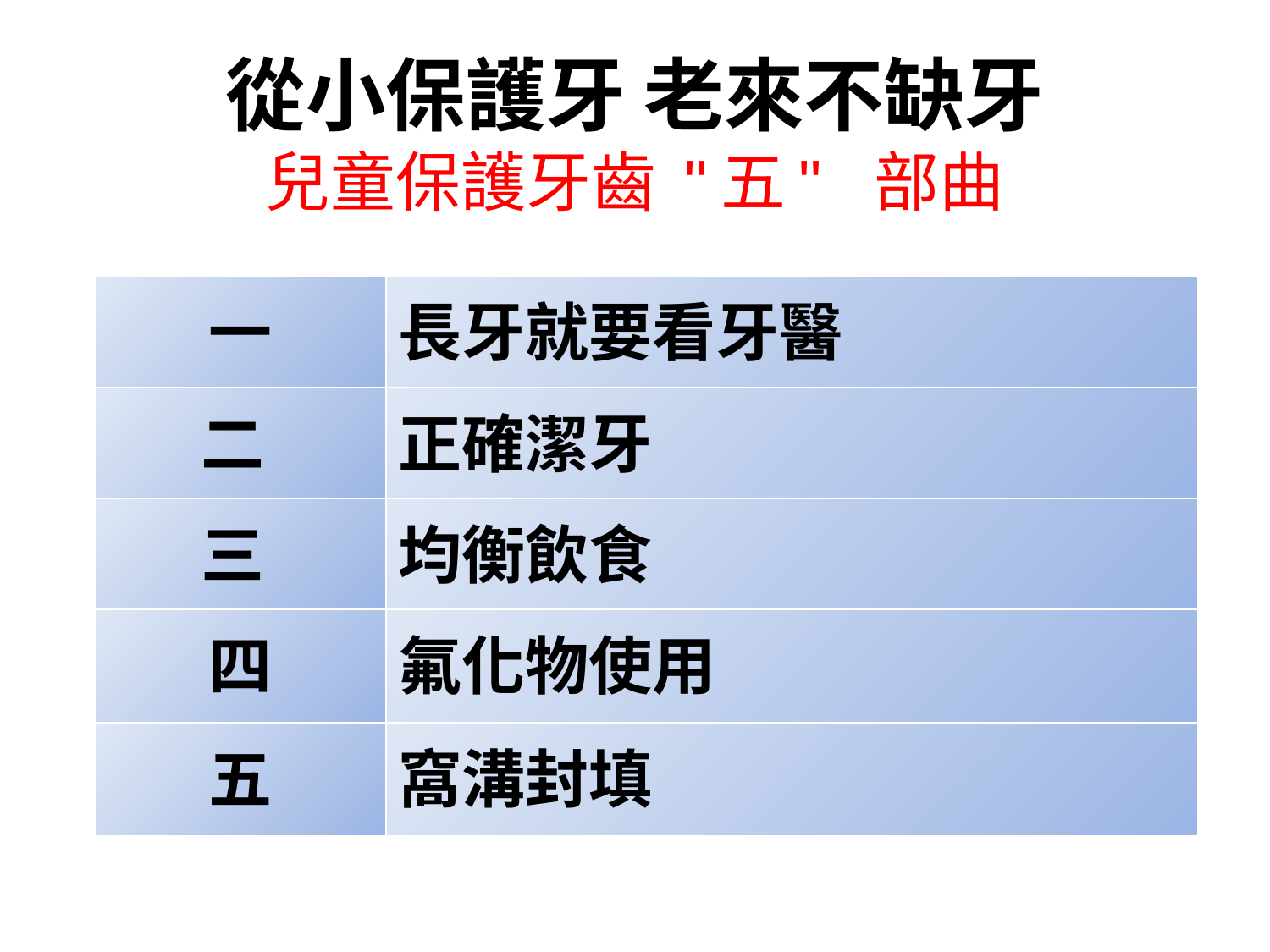

# 從小保護牙 老來不缺牙 兒童保護牙齒 "五" 部曲
| 一 | 長牙就要看牙醫 |
| --- | --- |
| 二 | 正確潔牙 |
| 三 | 均衡飲食 |
| 四 | 氟化物使用 |
| 五 | 窩溝封填 |